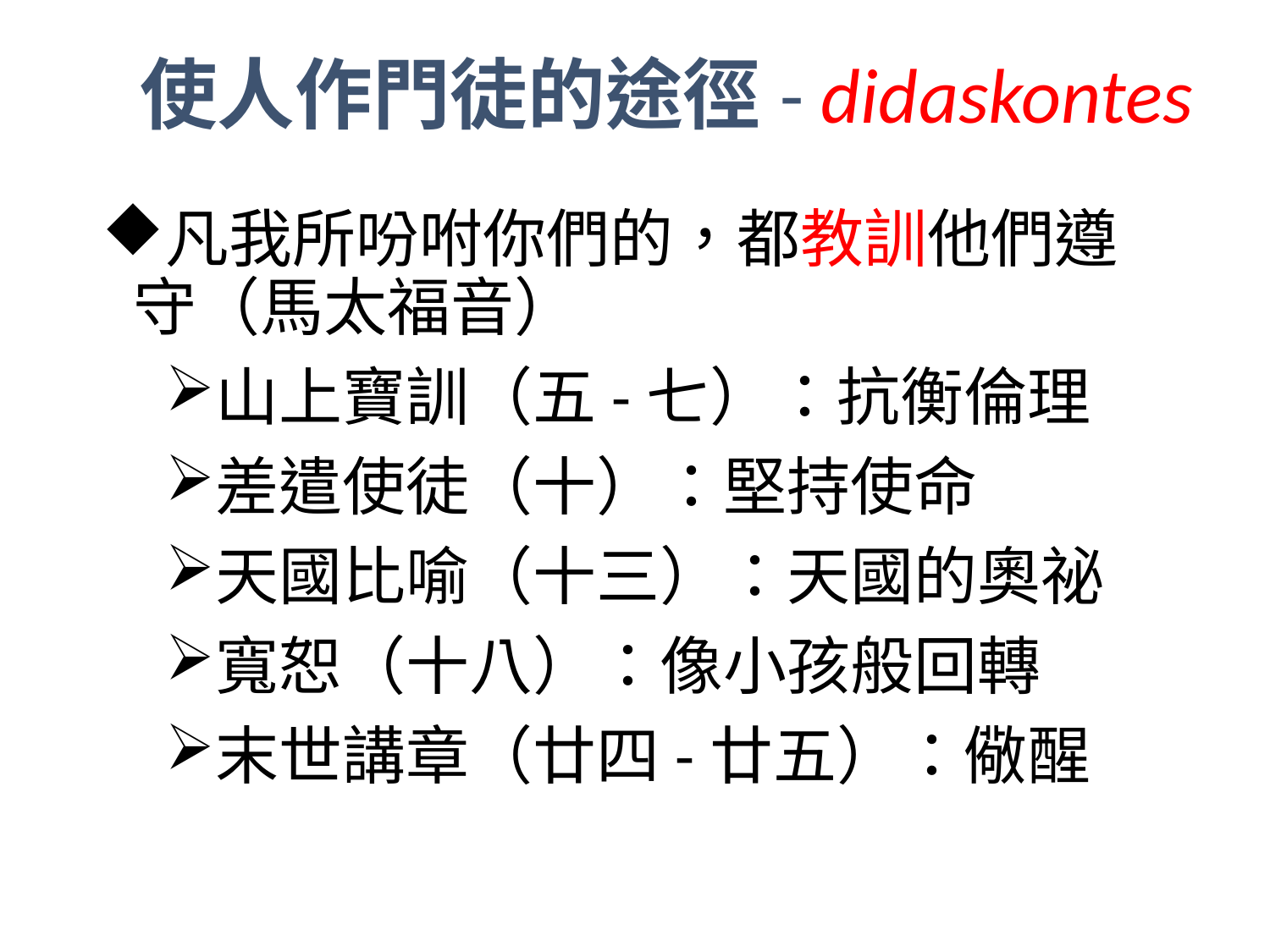

使人作門徒的途徑- didaskontes
凡我所吩咐你們的，都教訓他們遵守（馬太福音）
山上寶訓（五-七）：抗衡倫理
差遣使徒（十）：堅持使命
天國比喻（十三）：天國的奧祕
寬恕（十八）：像小孩般回轉
末世講章（廿四-廿五）：儆醒